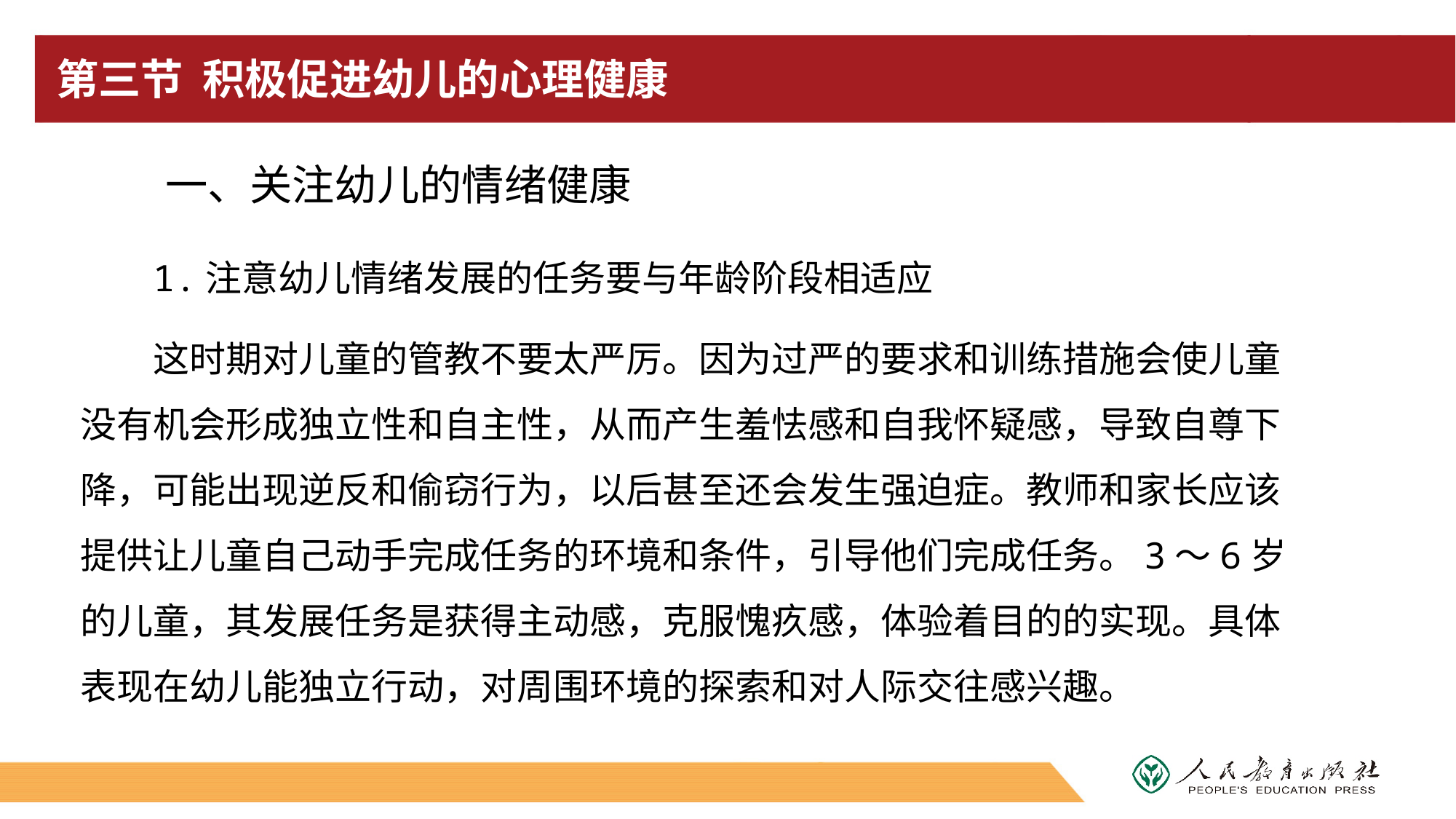

# 第三节  积极促进幼儿的心理健康
一、关注幼儿的情绪健康
1.注意幼儿情绪发展的任务要与年龄阶段相适应
这时期对儿童的管教不要太严厉。因为过严的要求和训练措施会使儿童没有机会形成独立性和自主性，从而产生羞怯感和自我怀疑感，导致自尊下降，可能出现逆反和偷窃行为，以后甚至还会发生强迫症。教师和家长应该提供让儿童自己动手完成任务的环境和条件，引导他们完成任务。3～6岁的儿童，其发展任务是获得主动感，克服愧疚感，体验着目的的实现。具体表现在幼儿能独立行动，对周围环境的探索和对人际交往感兴趣。